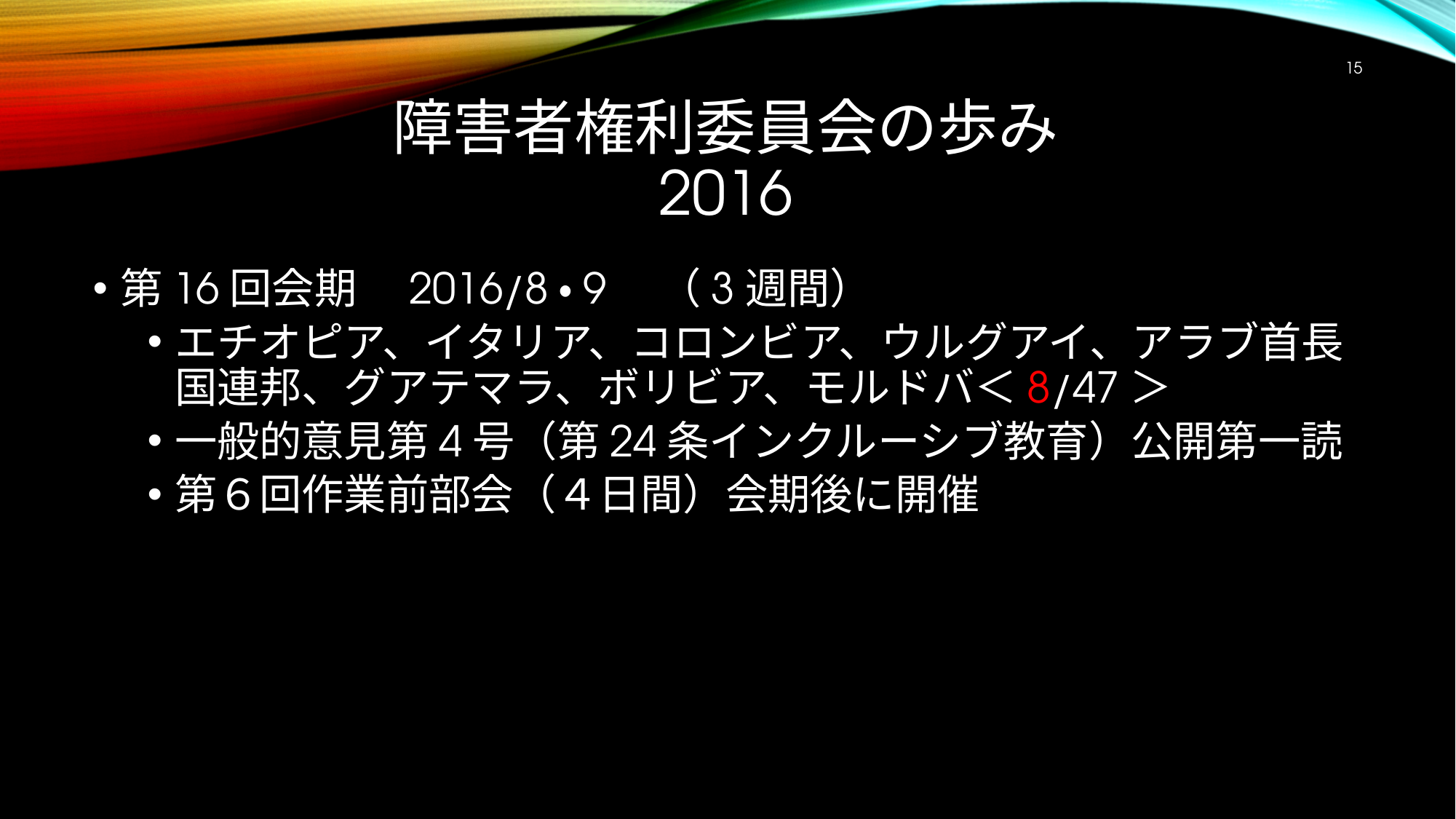

15
# 障害者権利委員会の歩み 2016
第16回会期　2016/8・9　（3週間）
エチオピア、イタリア、コロンビア、ウルグアイ、アラブ首長国連邦、グアテマラ、ボリビア、モルドバ＜8/47＞
一般的意見第4号（第24条インクルーシブ教育）公開第一読
第６回作業前部会（４日間）会期後に開催